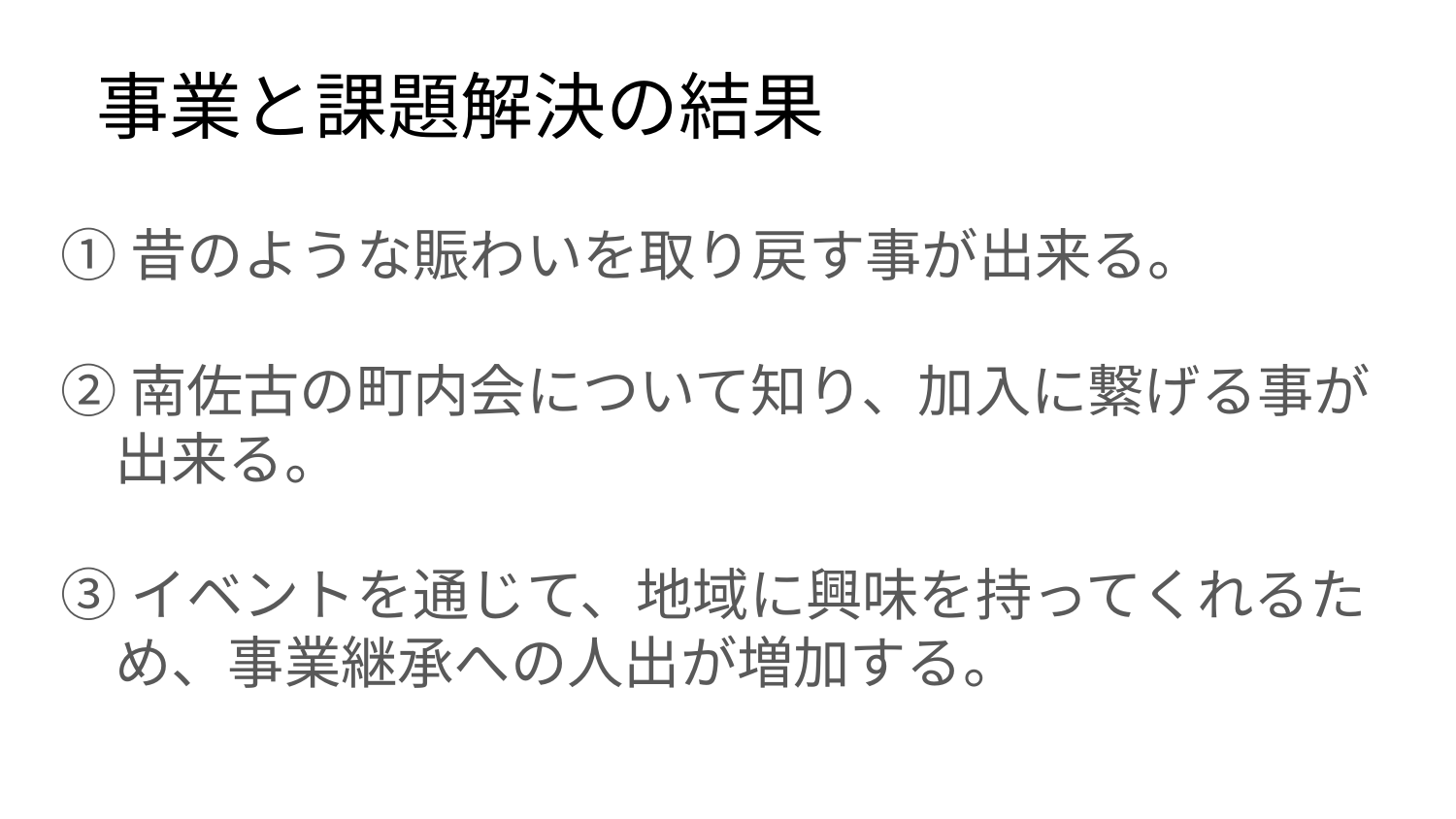

# 事業と課題解決の結果
①昔のような賑わいを取り戻す事が出来る。

②南佐古の町内会について知り、加入に繋げる事が出来る。

③イベントを通じて、地域に興味を持ってくれるため、事業継承への人出が増加する。